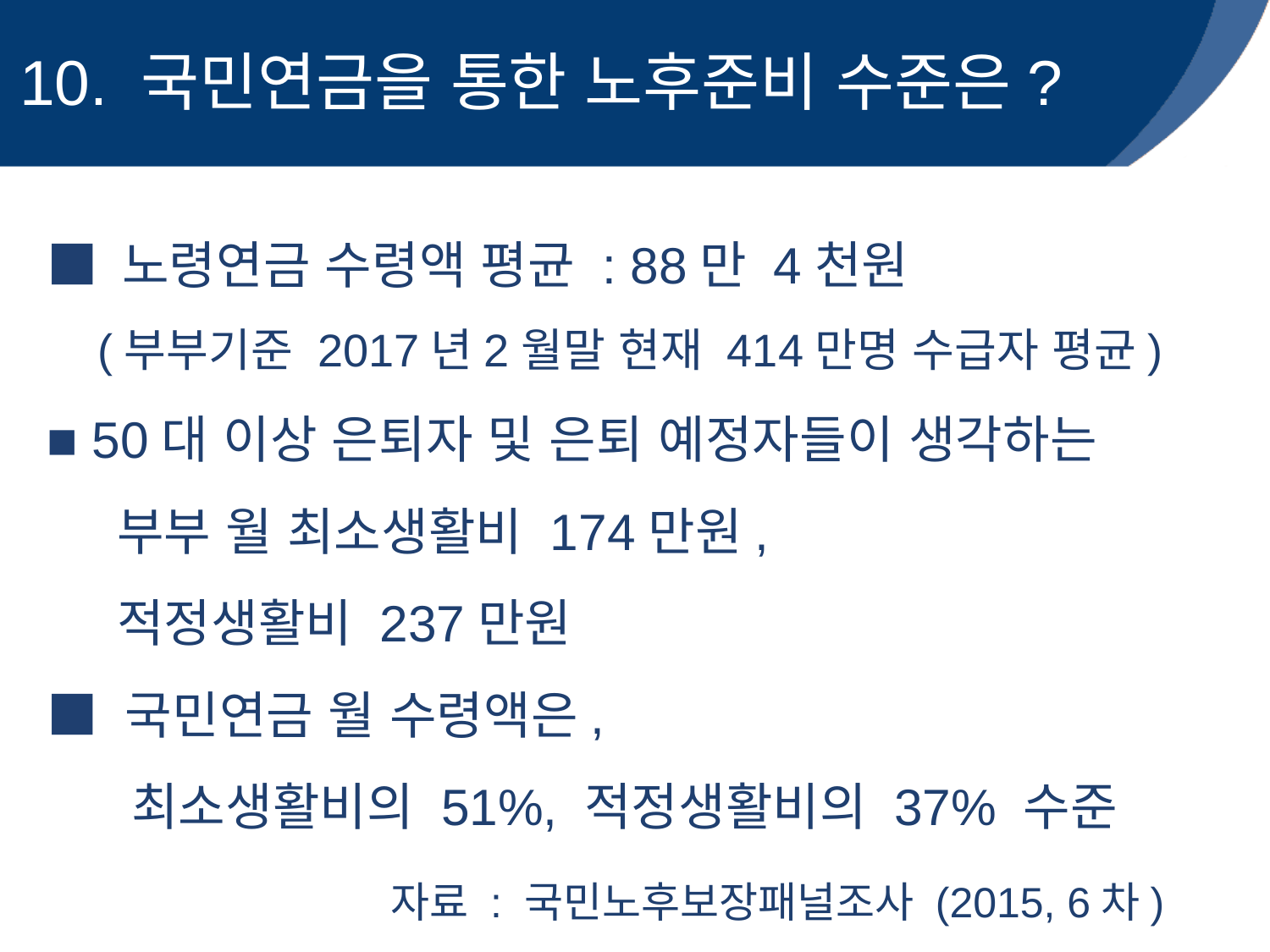

10. 국민연금을 통한 노후준비 수준은?
■ 노령연금 수령액 평균 : 88만 4천원
    (부부기준 2017년2월말 현재 414만명 수급자 평균)
■ 50대 이상 은퇴자 및 은퇴 예정자들이 생각하는
    부부 월 최소생활비 174만원,
    적정생활비 237만원
■ 국민연금 월 수령액은,
     최소생활비의 51%, 적정생활비의 37% 수준
                       자료 : 국민노후보장패널조사 (2015, 6차)